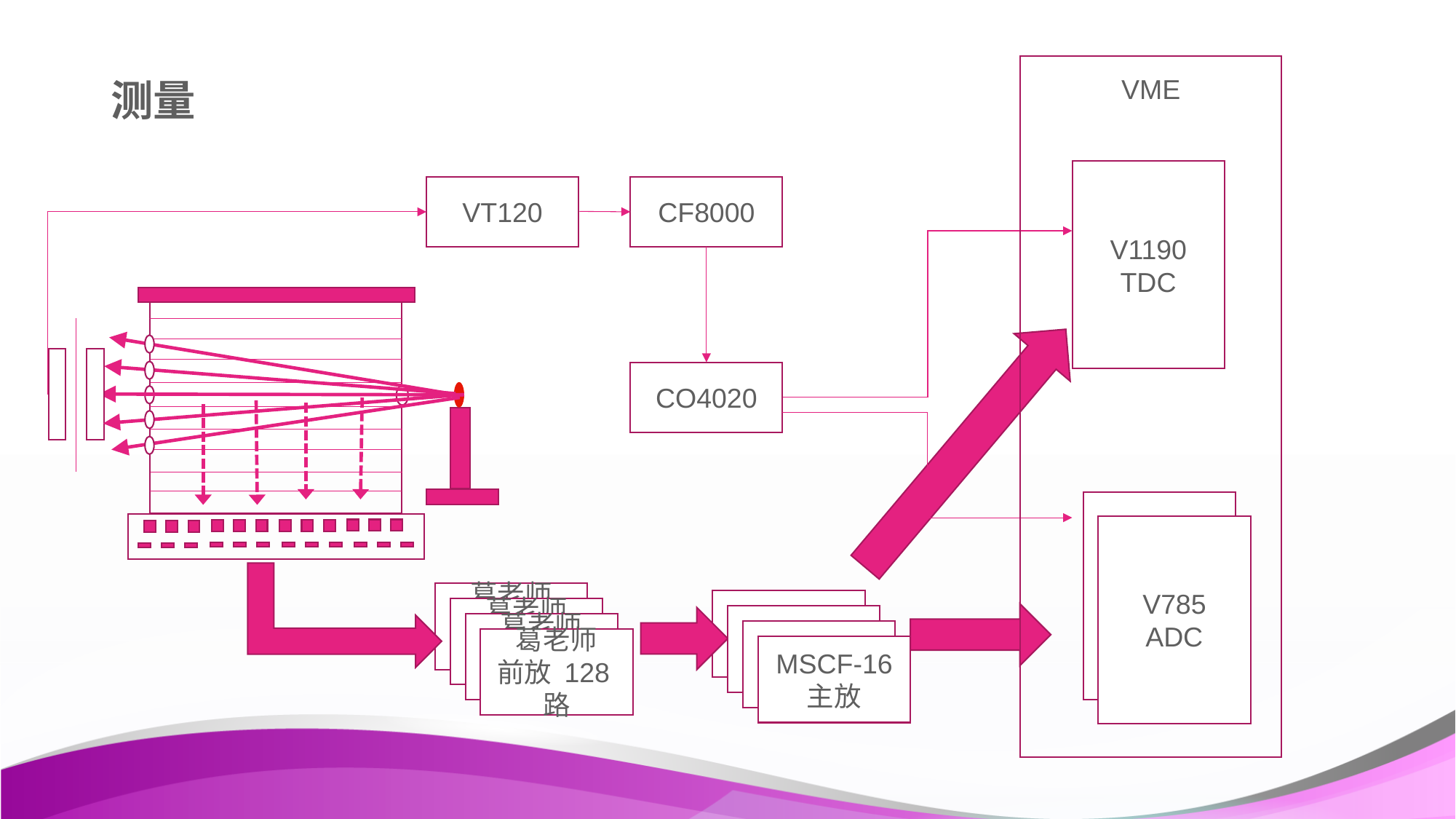

# 测量

VME
V1190
TDC
VT120
CF8000

CO4020

V785
ADC
V785
ADC

葛老师
前放 64路
MSCF-16
主放
葛老师
前放 64路

MSCF-16
主放

葛老师
前放 64路
MSCF-16
主放
葛老师
前放 128路
MSCF-16
主放